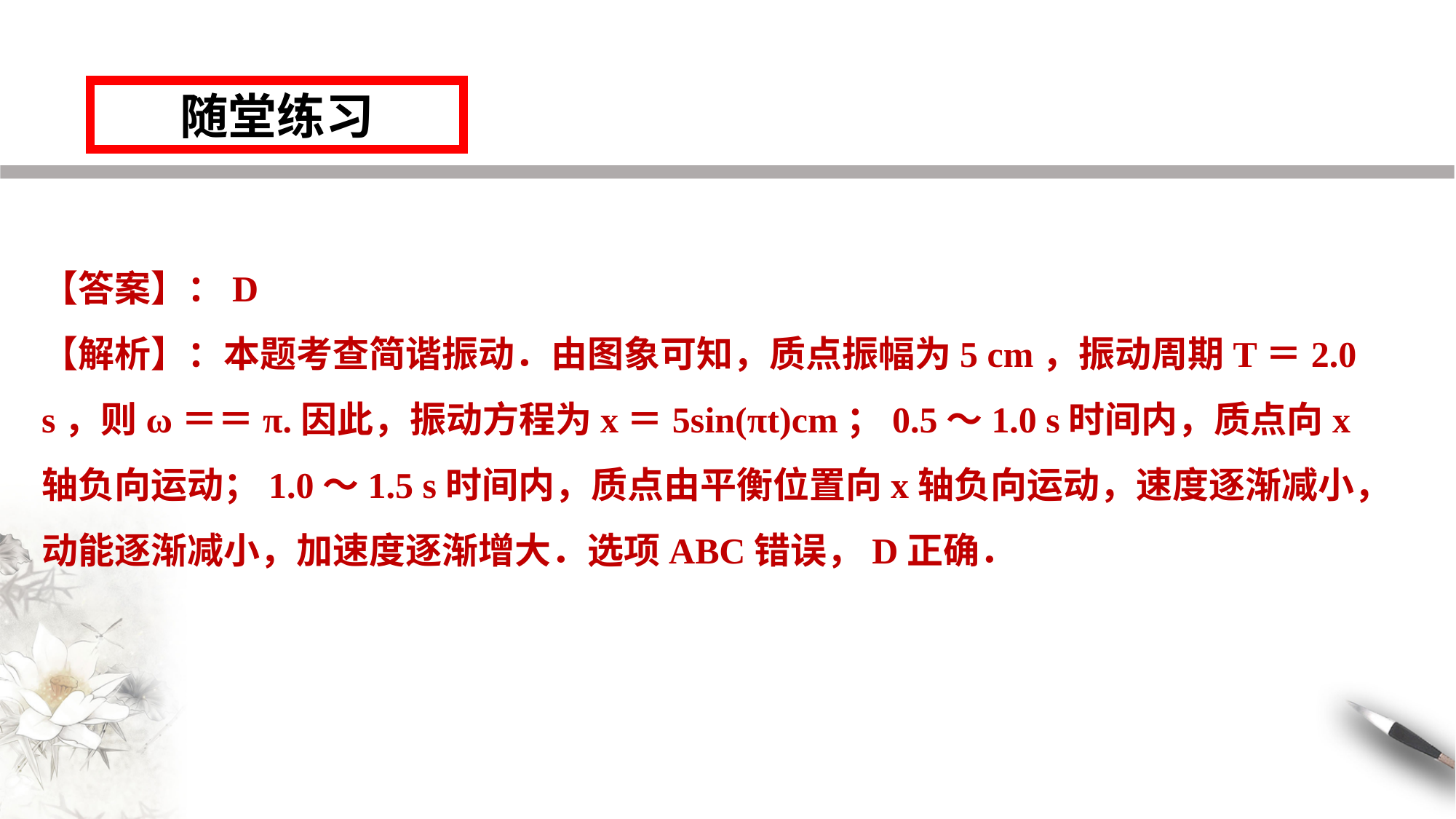

随堂练习

【答案】：D
【解析】：本题考查简谐振动．由图象可知，质点振幅为5 cm，振动周期T＝2.0 s，则ω＝＝π.因此，振动方程为x＝5sin(πt)cm；0.5～1.0 s时间内，质点向x轴负向运动；1.0～1.5 s时间内，质点由平衡位置向x轴负向运动，速度逐渐减小，动能逐渐减小，加速度逐渐增大．选项ABC错误，D正确．